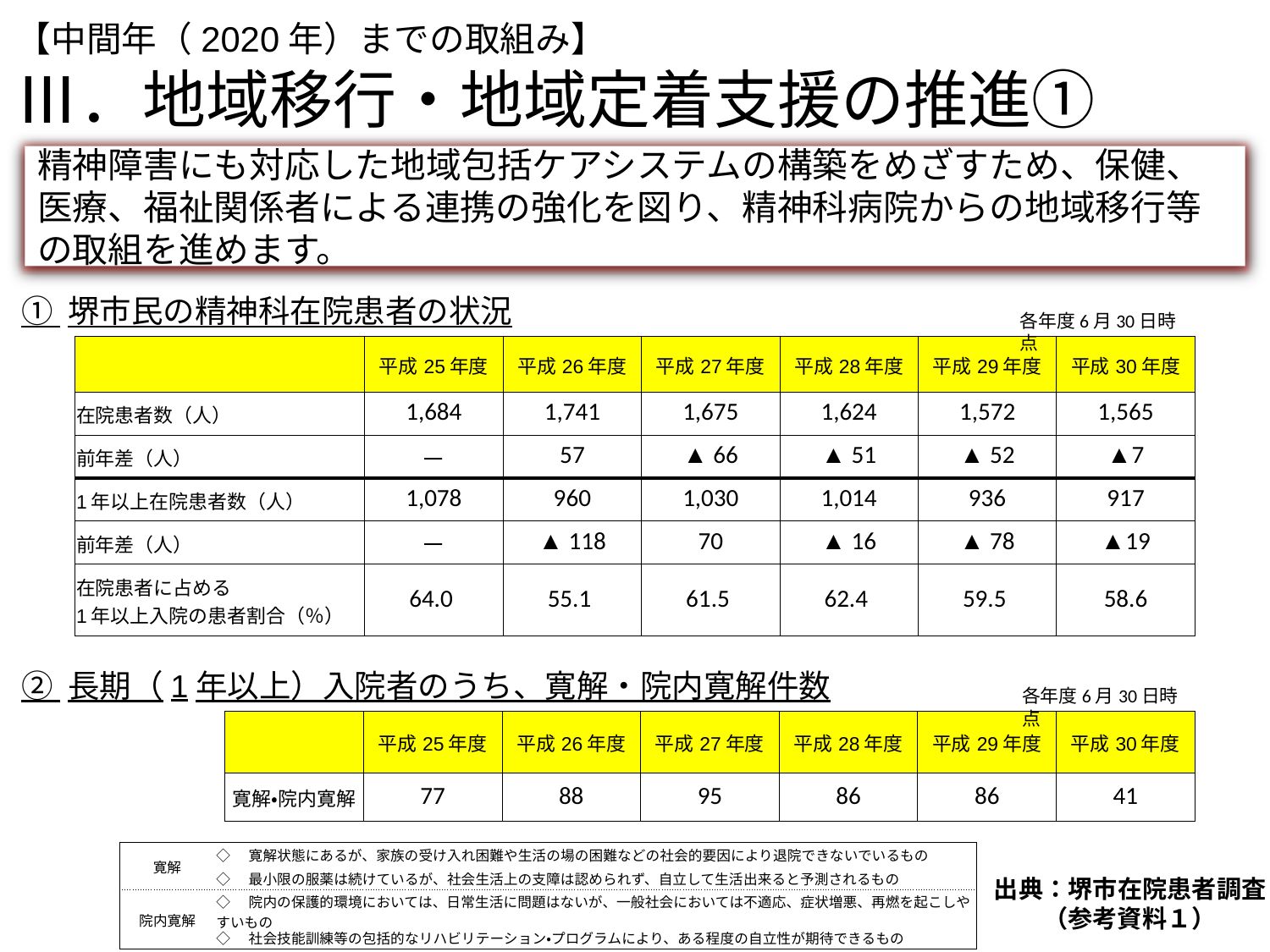

【中間年（2020年）までの取組み】
Ⅲ．地域移行・地域定着支援の推進①
精神障害にも対応した地域包括ケアシステムの構築をめざすため、保健、医療、福祉関係者による連携の強化を図り、精神科病院からの地域移行等の取組を進めます。
① 堺市民の精神科在院患者の状況
各年度6月30日時点
|  | 平成25年度 | 平成26年度 | 平成27年度 | 平成28年度 | 平成29年度 | 平成30年度 |
| --- | --- | --- | --- | --- | --- | --- |
| 在院患者数（人） | 1,684 | 1,741 | 1,675 | 1,624 | 1,572 | 1,565 |
| 前年差（人） | － | 57 | ▲ 66 | ▲ 51 | ▲ 52 | ▲7 |
| 1年以上在院患者数（人） | 1,078 | 960 | 1,030 | 1,014 | 936 | 917 |
| 前年差（人） | － | ▲ 118 | 70 | ▲ 16 | ▲ 78 | ▲19 |
| 在院患者に占める 1年以上入院の患者割合（％） | 64.0 | 55.1 | 61.5 | 62.4 | 59.5 | 58.6 |

② 長期（1年以上）入院者のうち、寛解・院内寛解件数
各年度6月30日時点
|  | 平成25年度 | 平成26年度 | 平成27年度 | 平成28年度 | 平成29年度 | 平成30年度 |
| --- | --- | --- | --- | --- | --- | --- |
| 寛解・院内寛解 | 77 | 88 | 95 | 86 | 86 | 41 |
| 寛解 | ◇　寛解状態にあるが、家族の受け入れ困難や生活の場の困難などの社会的要因により退院できないでいるもの |
| --- | --- |
|  | ◇　最小限の服薬は続けているが、社会生活上の支障は認められず、自立して生活出来ると予測されるもの |
| 院内寛解 | ◇　院内の保護的環境においては、日常生活に問題はないが、一般社会においては不適応、症状増悪、再燃を起こしやすいもの |
|  | ◇　社会技能訓練等の包括的なリハビリテーション・プログラムにより、ある程度の自立性が期待できるもの |
出典：堺市在院患者調査
（参考資料１）